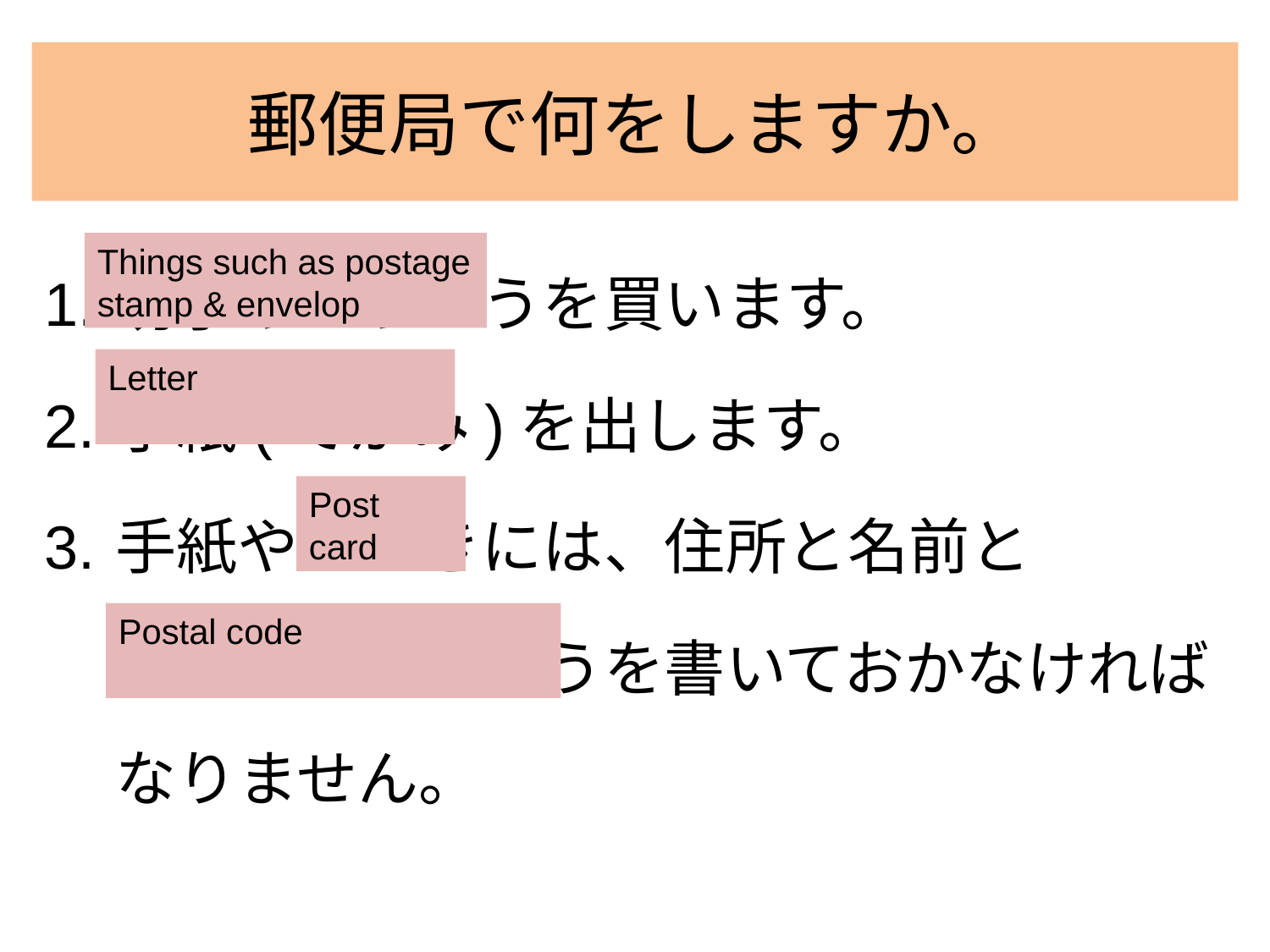

# 郵便局で何をしますか。
切手やふうとうを買います。
手紙(てがみ)を出します。
手紙やはがきには、住所と名前と
	ゆうびんばんごうを書いておかなければなりません。

Things such as postage
stamp & envelop
Letter

Post card

Postal code